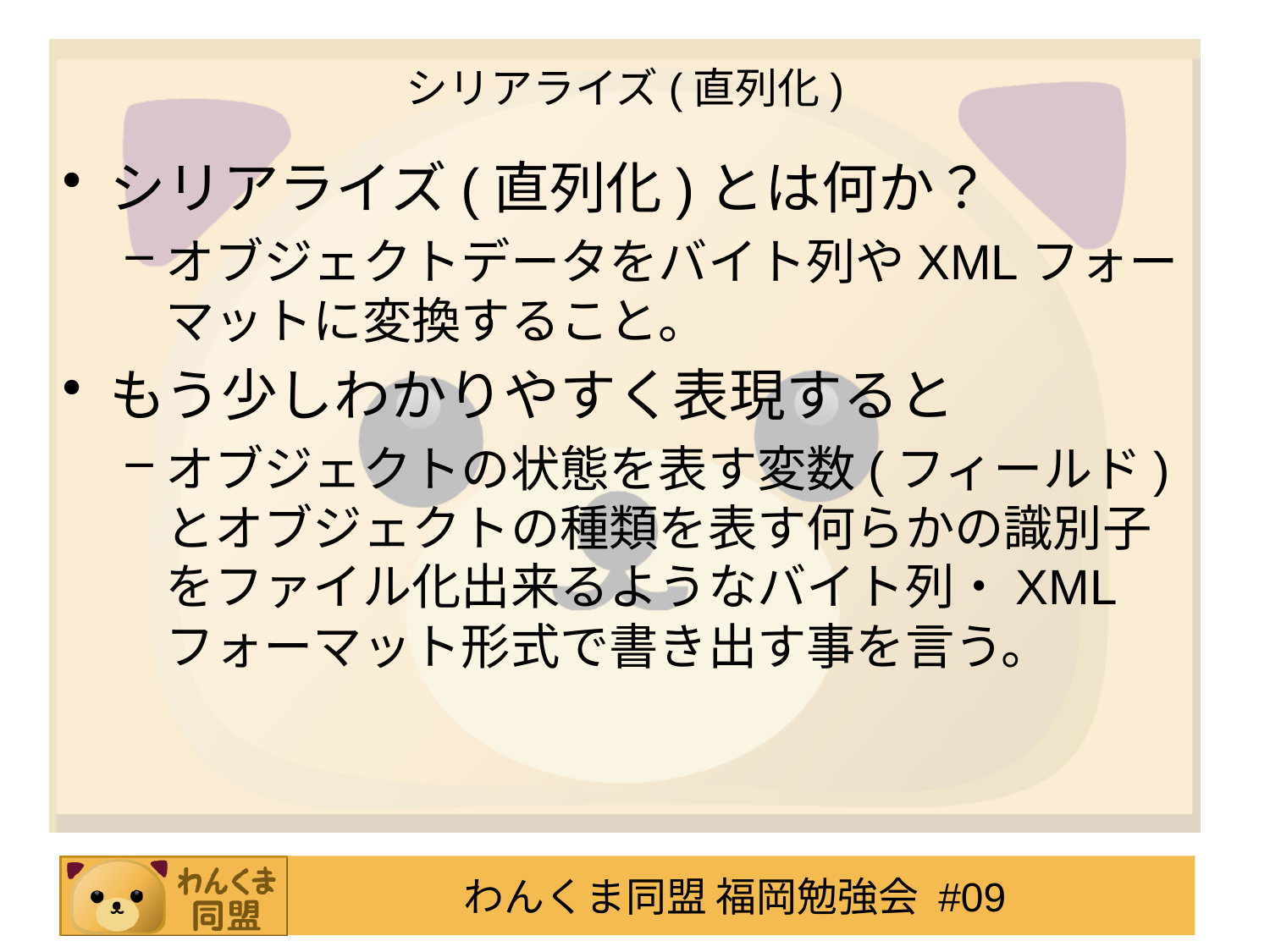

シリアライズ(直列化)
シリアライズ(直列化)とは何か？
オブジェクトデータをバイト列やXMLフォーマットに変換すること。
もう少しわかりやすく表現すると
オブジェクトの状態を表す変数(フィールド)とオブジェクトの種類を表す何らかの識別子をファイル化出来るようなバイト列・XMLフォーマット形式で書き出す事を言う。